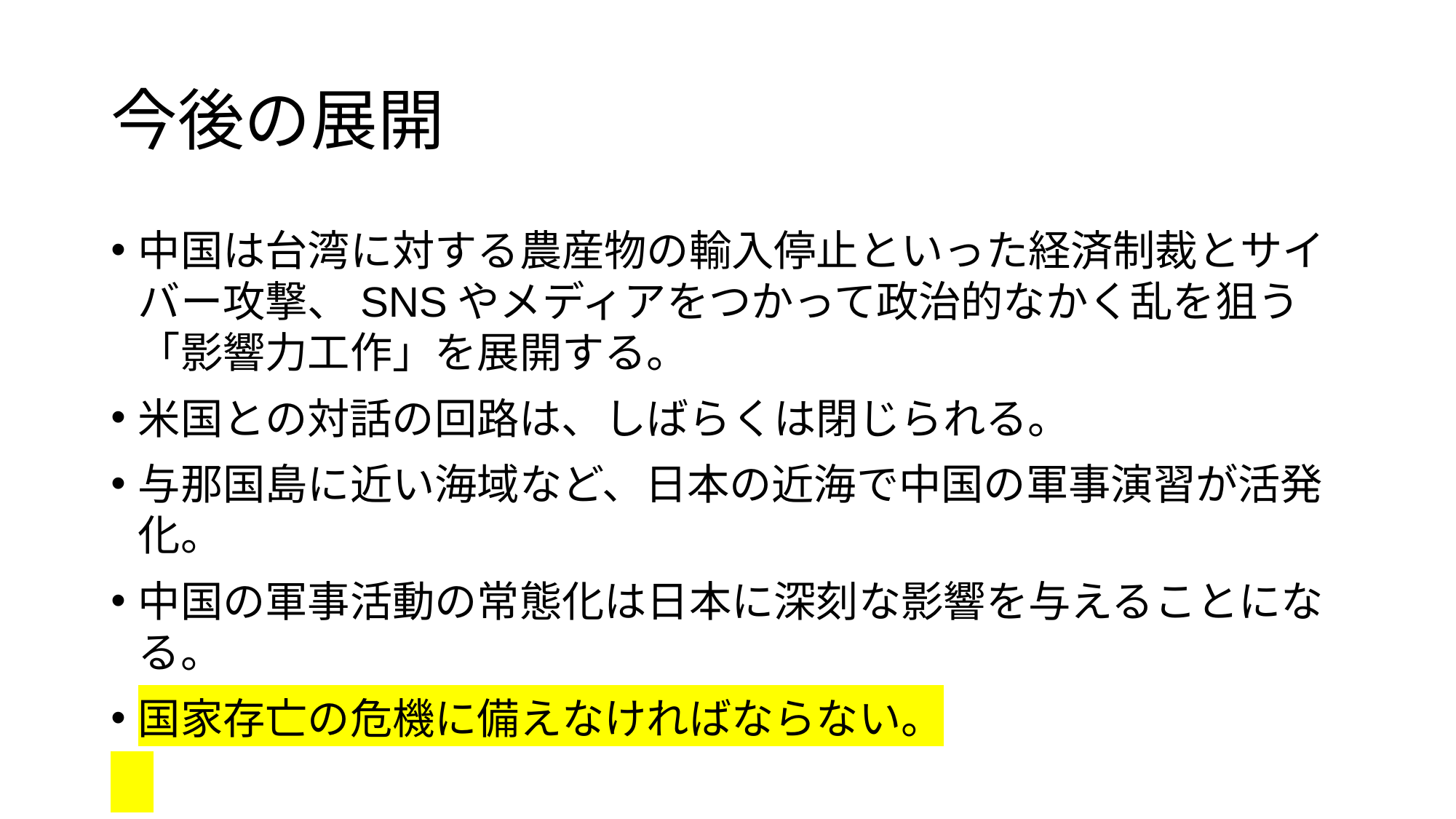

# 今後の展開
中国は台湾に対する農産物の輸入停止といった経済制裁とサイバー攻撃、SNSやメディアをつかって政治的なかく乱を狙う「影響力工作」を展開する。
米国との対話の回路は、しばらくは閉じられる。
与那国島に近い海域など、日本の近海で中国の軍事演習が活発化。
中国の軍事活動の常態化は日本に深刻な影響を与えることになる。
国家存亡の危機に備えなければならない。